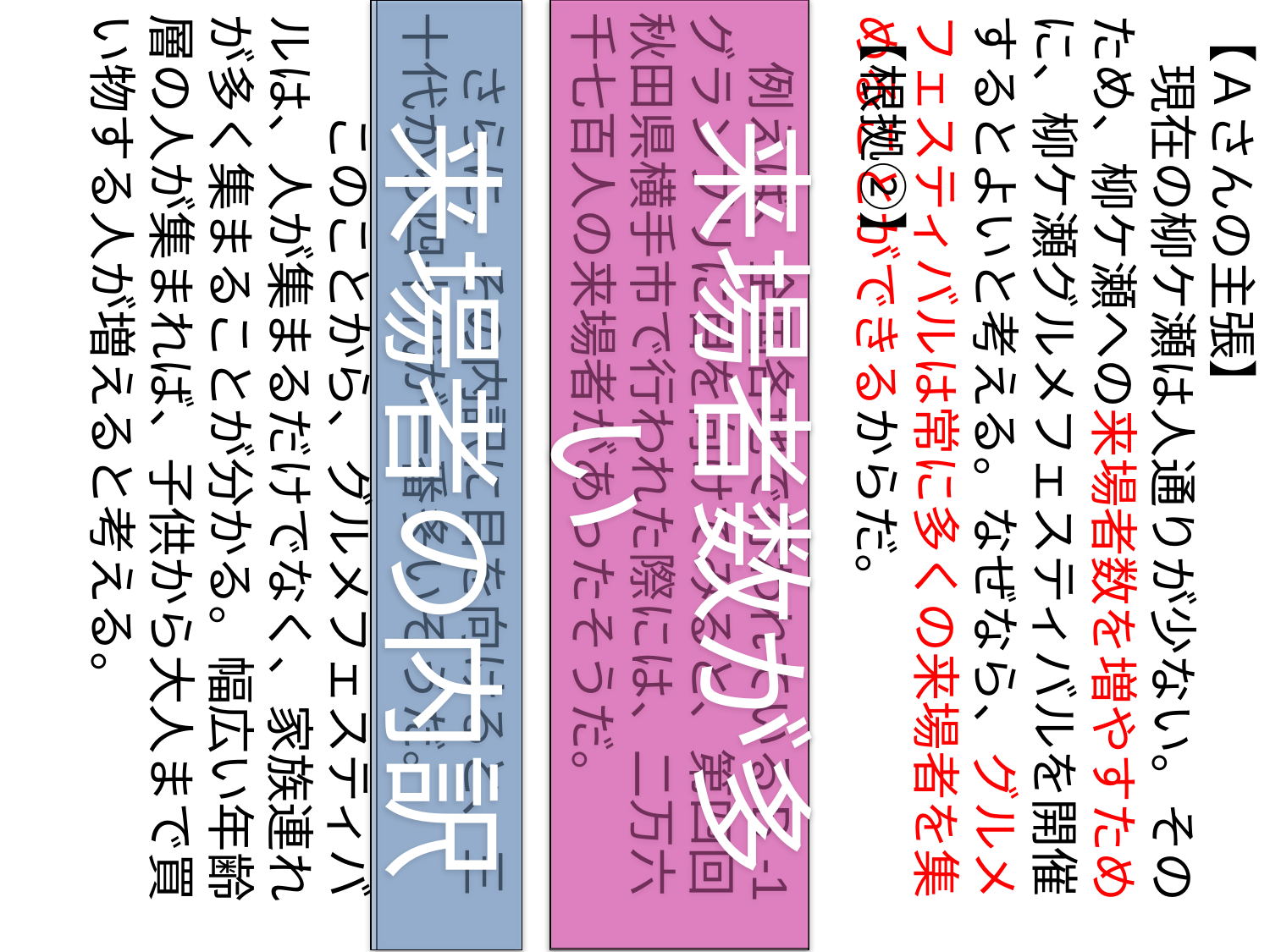

来場者の内訳
　さらに、その内訳に目を向けると、三十代から四十代が一番多いそうだ。

　来場者数が多い
　例えば、全国各地で行われているＢ-1グランプリに目を向けてみると、第四回秋田県横手市で行われた際には、二万六千七百人の来場者があったそうだ。

【根拠②】

　　このことから、グルメフェスティバルは、人が集まるだけでなく、家族連れが多く集まることが分かる。幅広い年齢層の人が集まれば、子供から大人まで買い物する人が増えると考える。

【Ａさんの主張】
　現在の柳ケ瀬は人通りが少ない。そのため、柳ケ瀬への来場者数を増やすために、柳ケ瀬グルメフェスティバルを開催するとよいと考える。なぜなら、グルメフェスティバルは常に多くの来場者を集めることができるからだ。